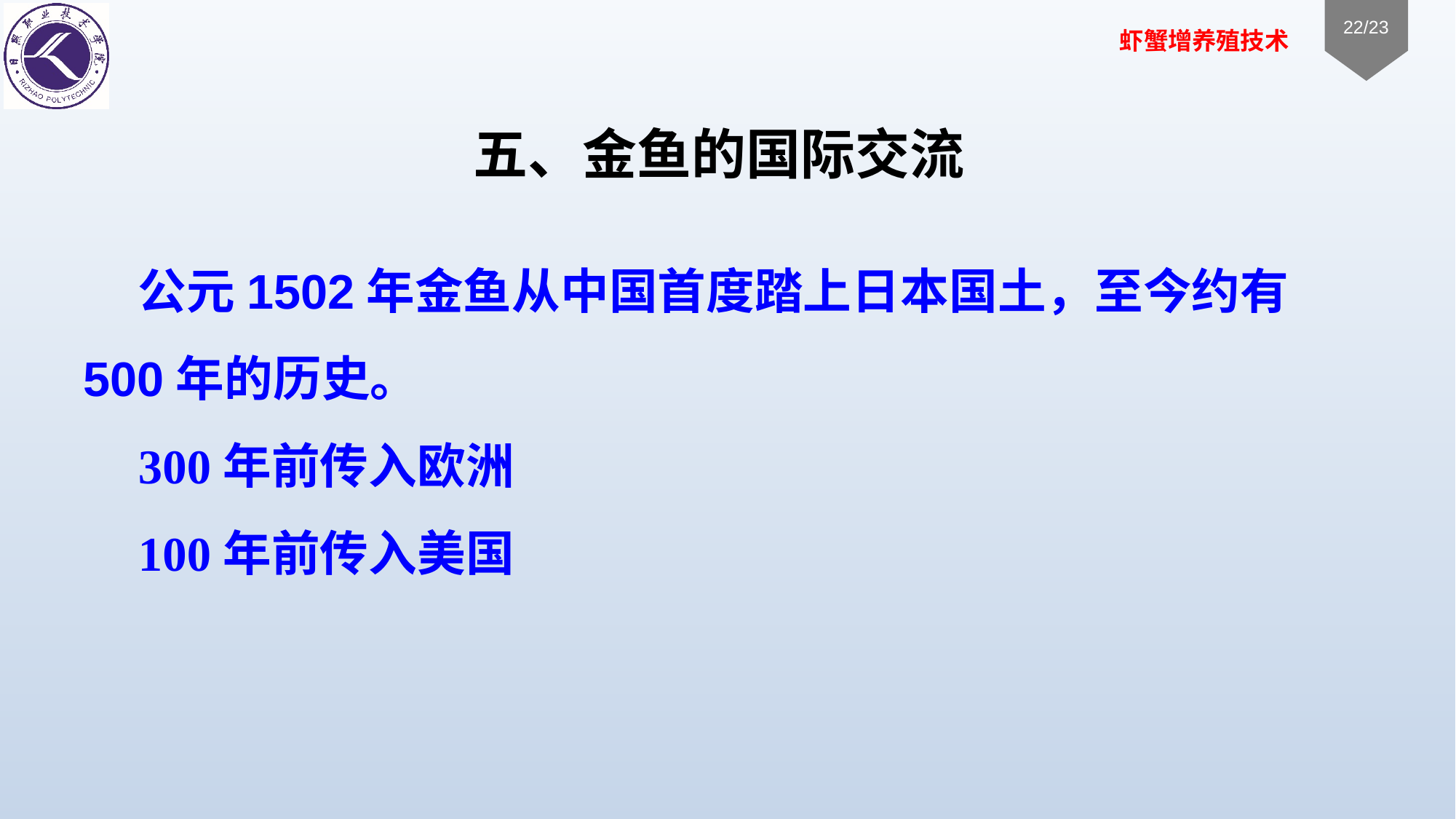

# 五、金鱼的国际交流
公元1502年金鱼从中国首度踏上日本国土，至今约有500年的历史。
300年前传入欧洲
100年前传入美国